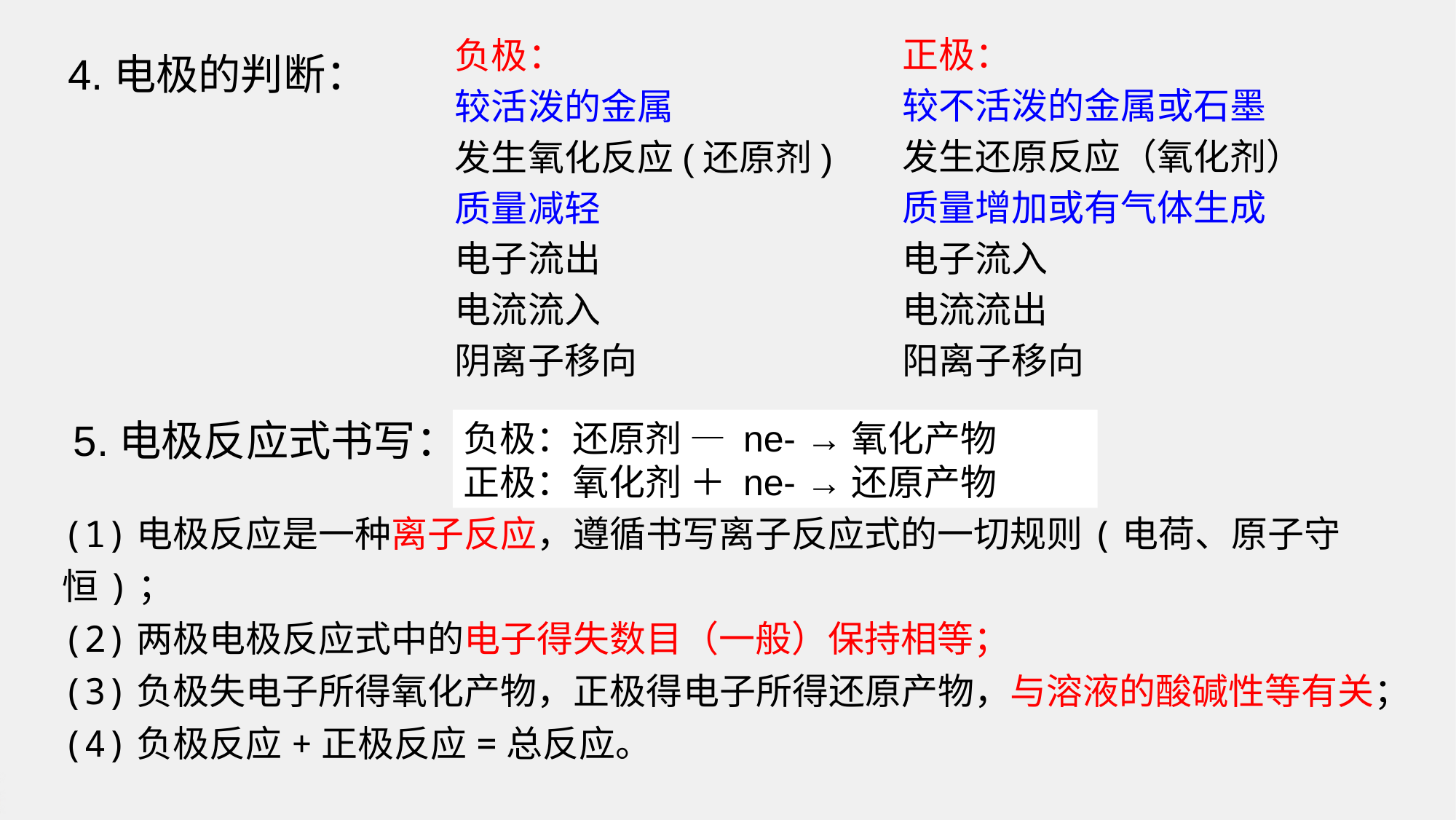

负极：
较活泼的金属
发生氧化反应(还原剂)
质量减轻
电子流出
电流流入
阴离子移向
正极：
较不活泼的金属或石墨
发生还原反应（氧化剂）
质量增加或有气体生成
电子流入
电流流出
阳离子移向

4.电极的判断：
5.电极反应式书写：
负极：还原剂 — ne- →氧化产物
正极：氧化剂 ＋ ne- →还原产物
(1)电极反应是一种离子反应，遵循书写离子反应式的一切规则(电荷、原子守恒)；
(2)两极电极反应式中的电子得失数目（一般）保持相等；
(3)负极失电子所得氧化产物，正极得电子所得还原产物，与溶液的酸碱性等有关；
(4)负极反应+正极反应=总反应。